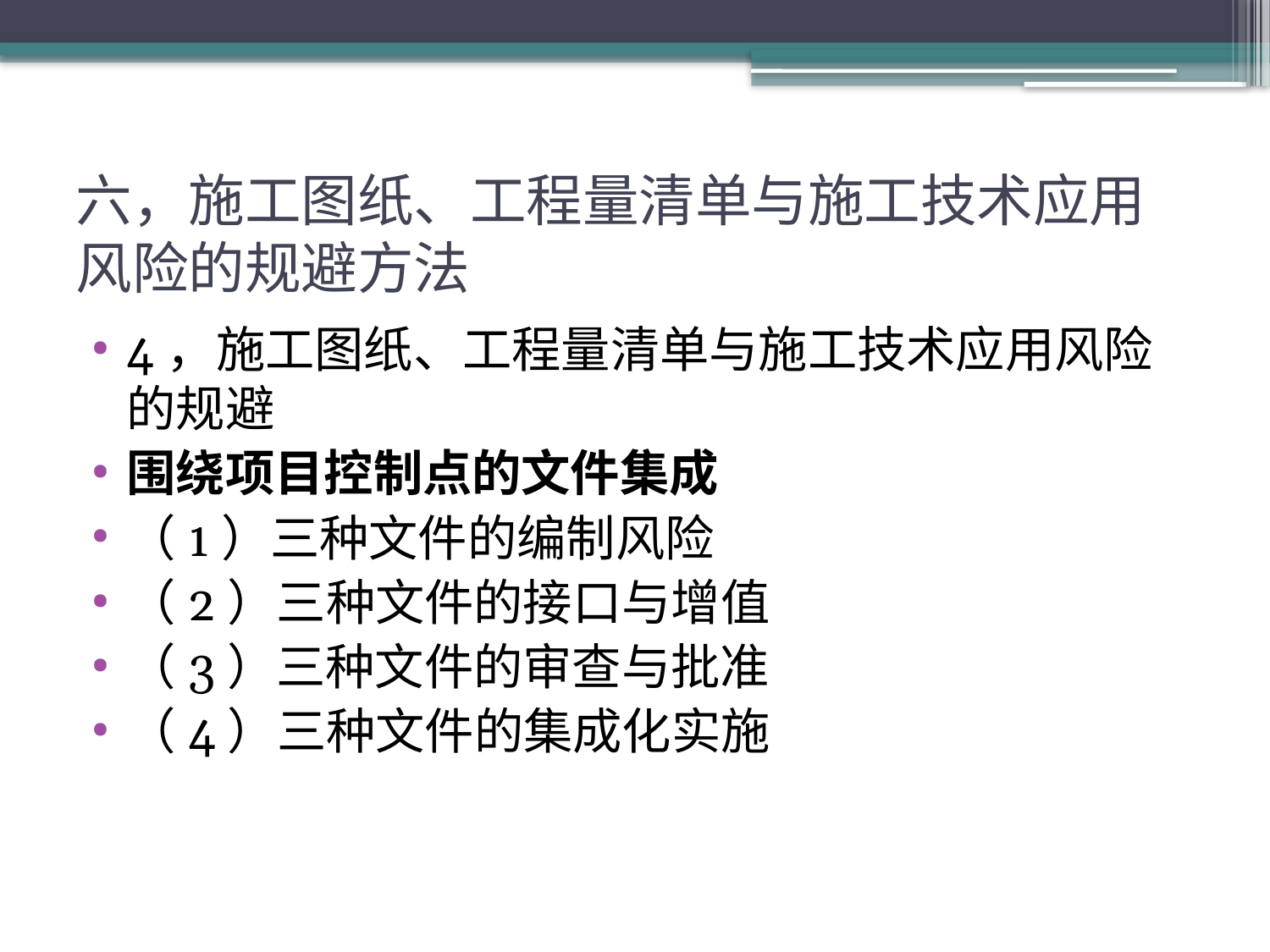

# 六，施工图纸、工程量清单与施工技术应用风险的规避方法
4，施工图纸、工程量清单与施工技术应用风险的规避
围绕项目控制点的文件集成
（1）三种文件的编制风险
（2）三种文件的接口与增值
（3）三种文件的审查与批准
（4）三种文件的集成化实施